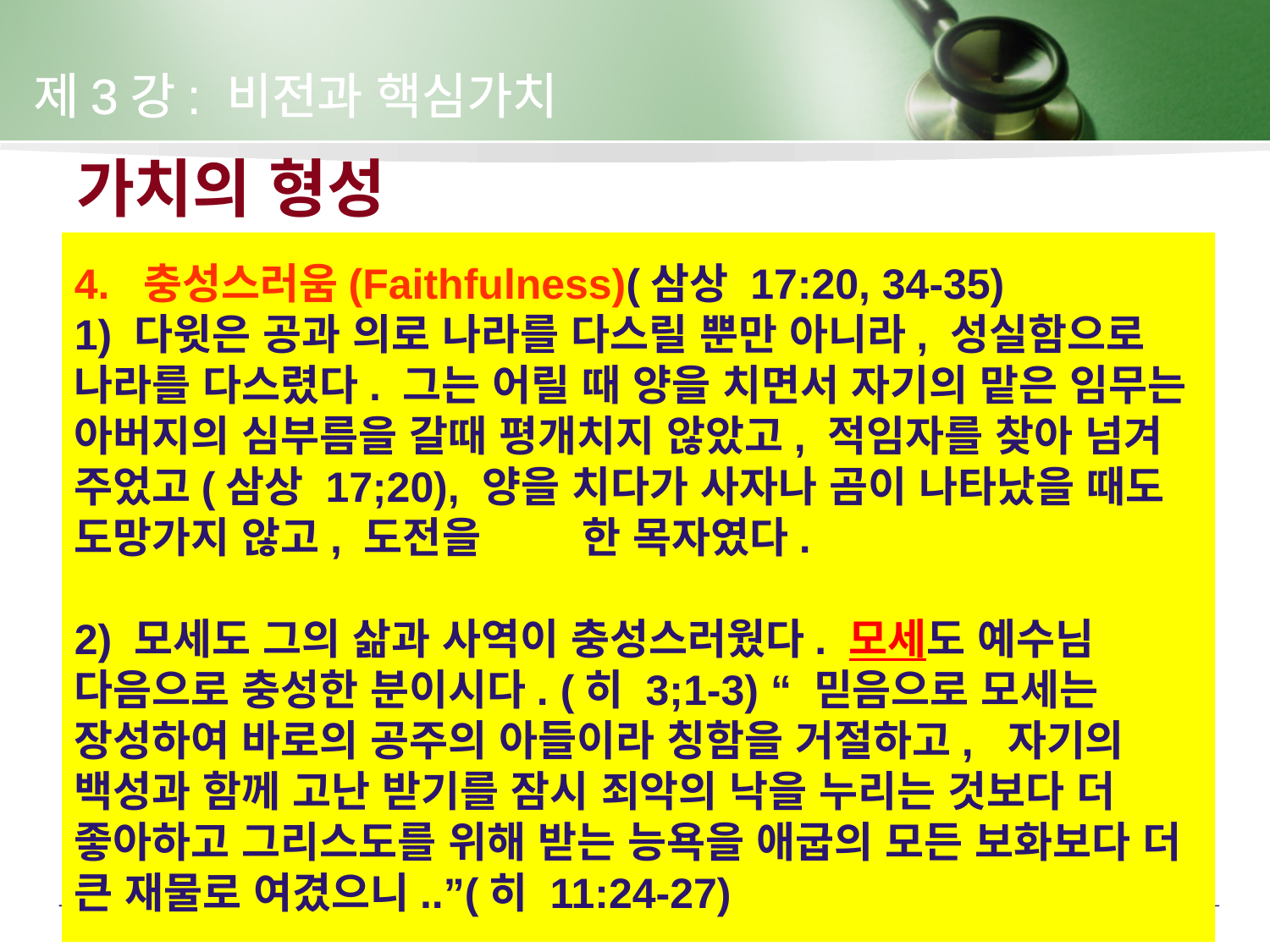

제3강: 비전과 핵심가치
# 가치의 형성

4.  충성스러움(Faithfulness)(삼상 17:20, 34-35)
1) 다윗은 공과 의로 나라를 다스릴 뿐만 아니라, 성실함으로 나라를 다스렸다. 그는 어릴 때 양을 치면서 자기의 맡은 임무는 아버지의 심부름을 갈때 평개치지 않았고, 적임자를 찾아 넘겨 주었고(삼상 17;20), 양을 치다가 사자나 곰이 나타났을 때도 도망가지 않고, 도전을 	한 목자였다.

2) 모세도 그의 삶과 사역이 충성스러웠다. 모세도 예수님 다음으로 충성한 분이시다. (히 3;1-3) “ 믿음으로 모세는 장성하여 바로의 공주의 아들이라 칭함을 거절하고,  자기의 백성과 함께 고난 받기를 잠시 죄악의 낙을 누리는 것보다 더 좋아하고 그리스도를 위해 받는 능욕을 애굽의 모든 보화보다 더 큰 재물로 여겼으니..”(히 11:24-27)